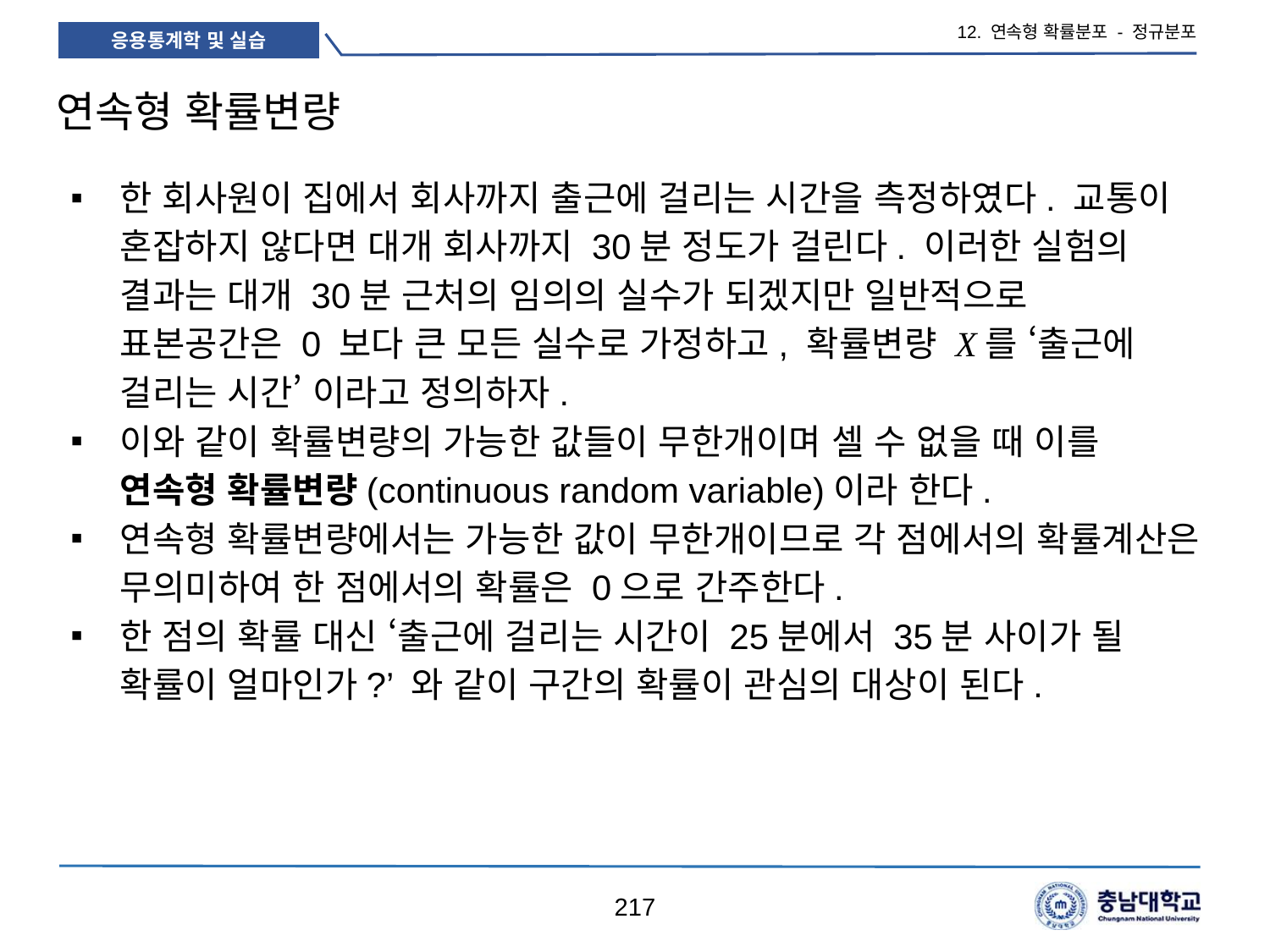

12. 연속형 확률분포 - 정규분포
# 연속형 확률변량
한 회사원이 집에서 회사까지 출근에 걸리는 시간을 측정하였다. 교통이 혼잡하지 않다면 대개 회사까지 30분 정도가 걸린다. 이러한 실험의 결과는 대개 30분 근처의 임의의 실수가 되겠지만 일반적으로 표본공간은 0 보다 큰 모든 실수로 가정하고, 확률변량 X를 ‘출근에 걸리는 시간’ 이라고 정의하자.
이와 같이 확률변량의 가능한 값들이 무한개이며 셀 수 없을 때 이를 연속형 확률변량(continuous random variable)이라 한다.
연속형 확률변량에서는 가능한 값이 무한개이므로 각 점에서의 확률계산은 무의미하여 한 점에서의 확률은 0으로 간주한다.
한 점의 확률 대신 ‘출근에 걸리는 시간이 25분에서 35분 사이가 될 확률이 얼마인가?’ 와 같이 구간의 확률이 관심의 대상이 된다.
217